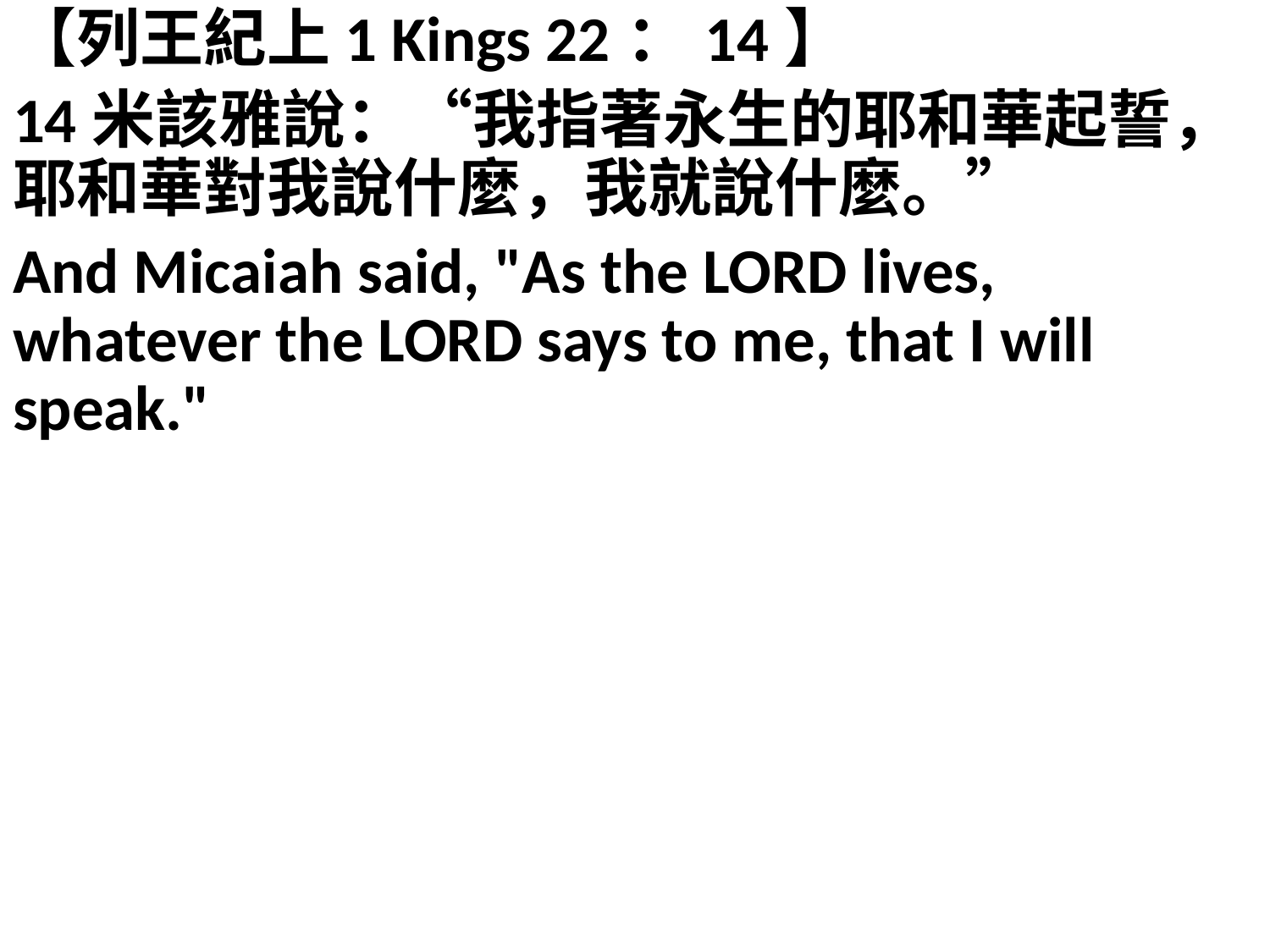

【列王紀上1 Kings 22：14】
14米該雅說：“我指著永生的耶和華起誓，耶和華對我說什麼，我就說什麼。”
And Micaiah said, "As the LORD lives, whatever the LORD says to me, that I will speak."